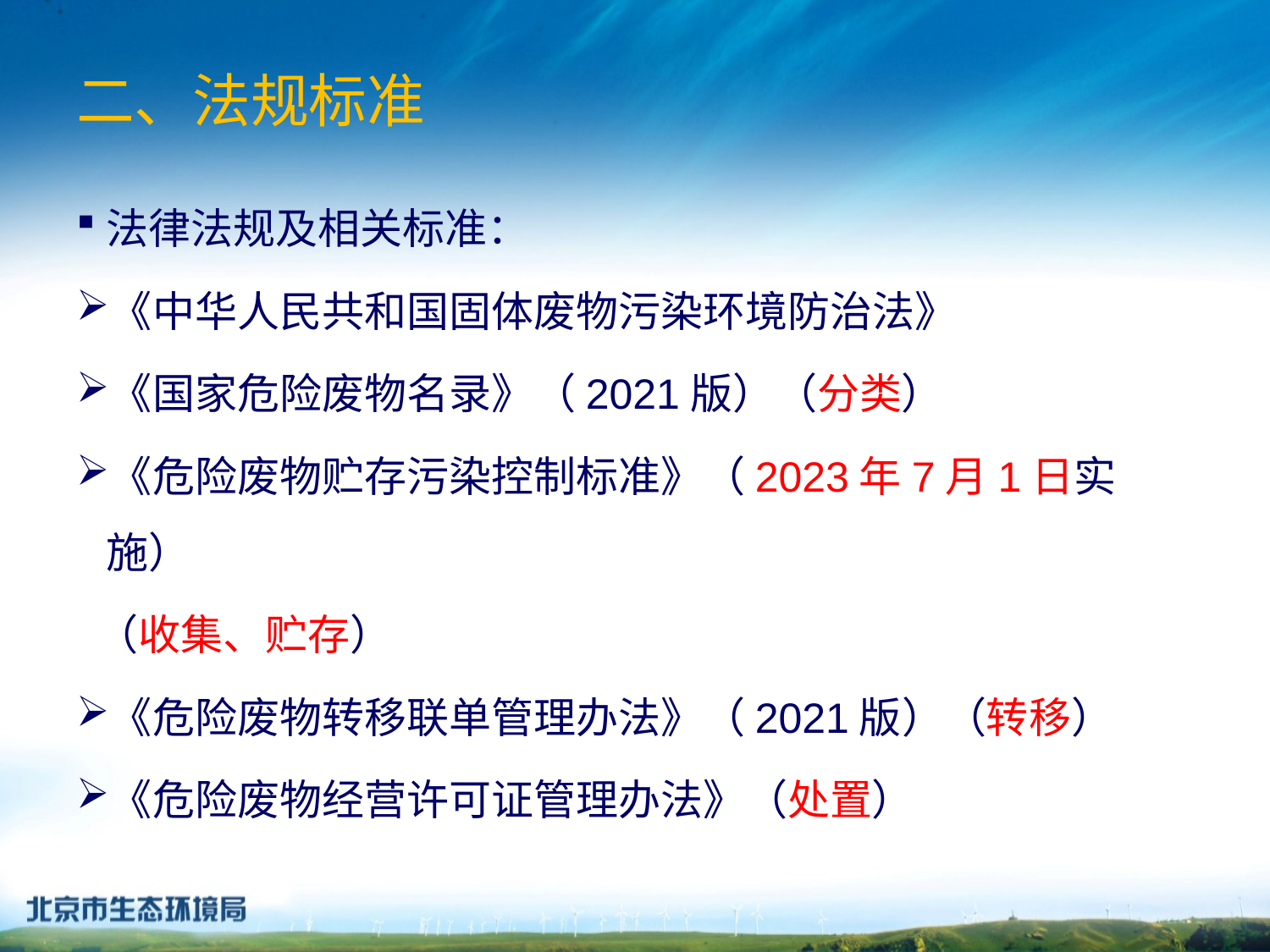

# 二、法规标准
法律法规及相关标准：
《中华人民共和国固体废物污染环境防治法》
《国家危险废物名录》（2021版）（分类）
《危险废物贮存污染控制标准》（2023年7月1日实施）
 （收集、贮存）
《危险废物转移联单管理办法》（2021版）（转移）
《危险废物经营许可证管理办法》（处置）